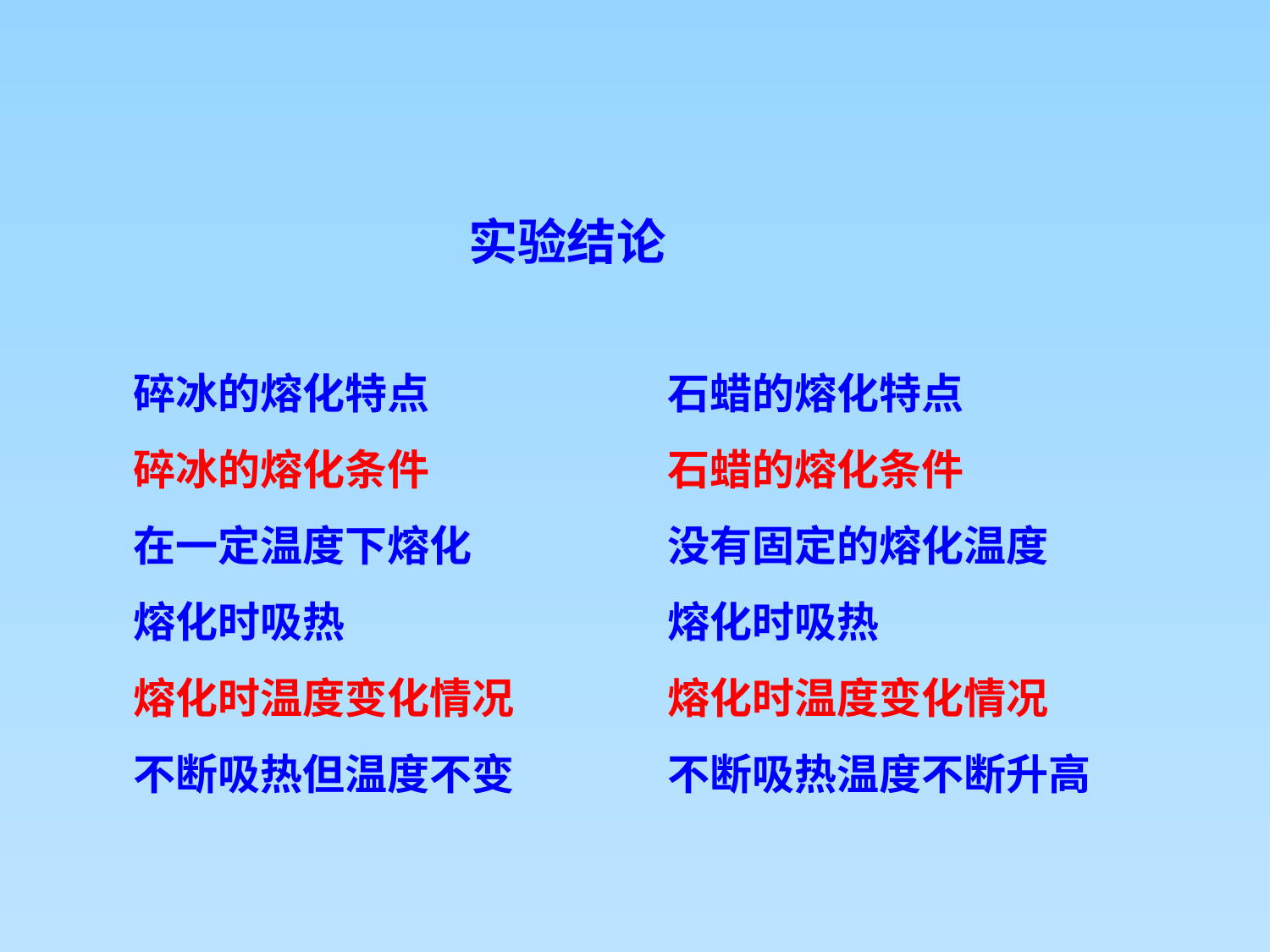

实验结论
碎冰的熔化特点
碎冰的熔化条件
在一定温度下熔化
熔化时吸热
熔化时温度变化情况
不断吸热但温度不变
石蜡的熔化特点
石蜡的熔化条件
没有固定的熔化温度
熔化时吸热
熔化时温度变化情况
不断吸热温度不断升高